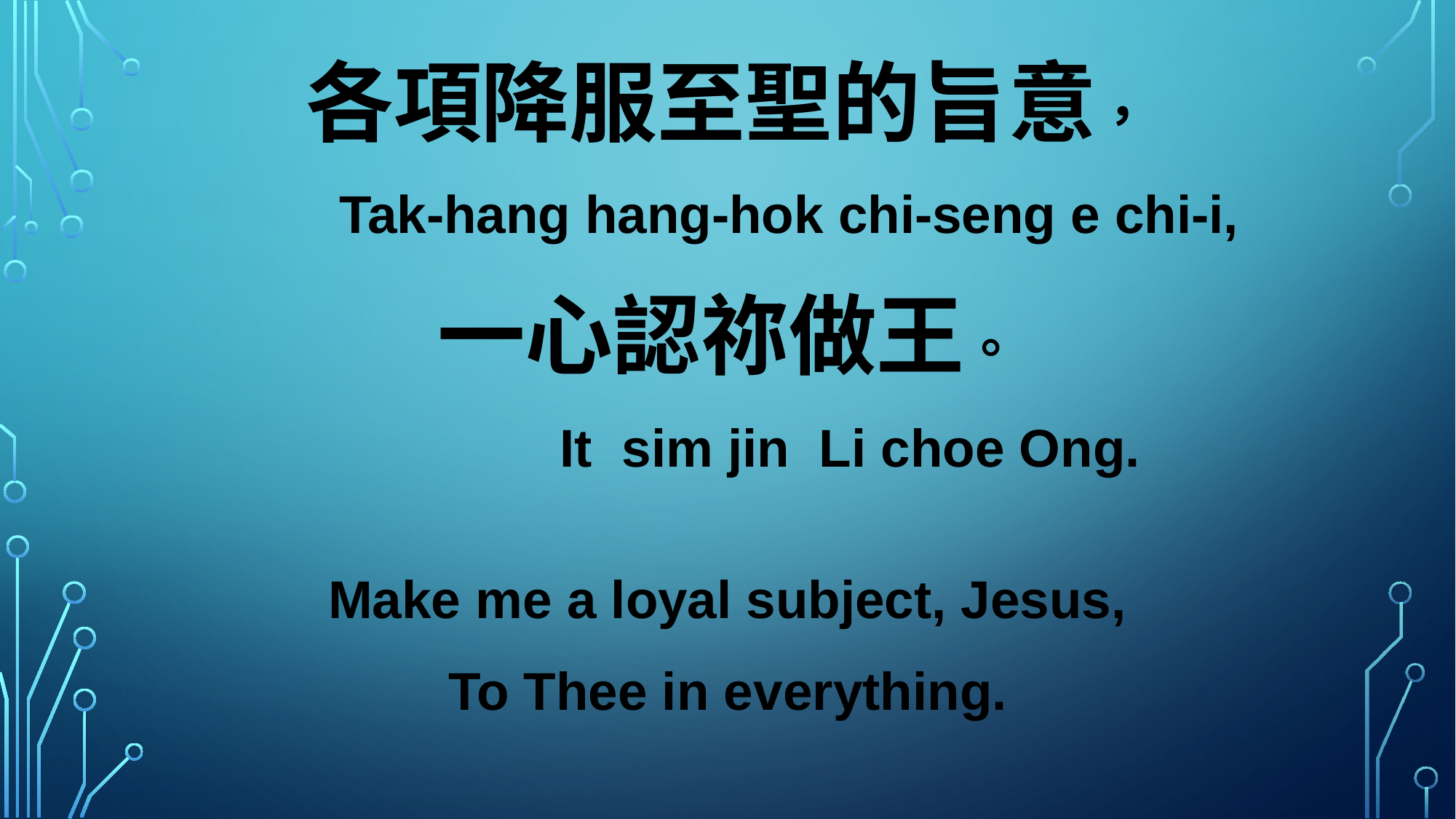

各項降服至聖的旨意，
         Tak-hang hang-hok chi-seng e chi-i,
一心認祢做王。
                        It  sim jin  Li choe Ong.

Make me a loyal subject, Jesus,
To Thee in everything.